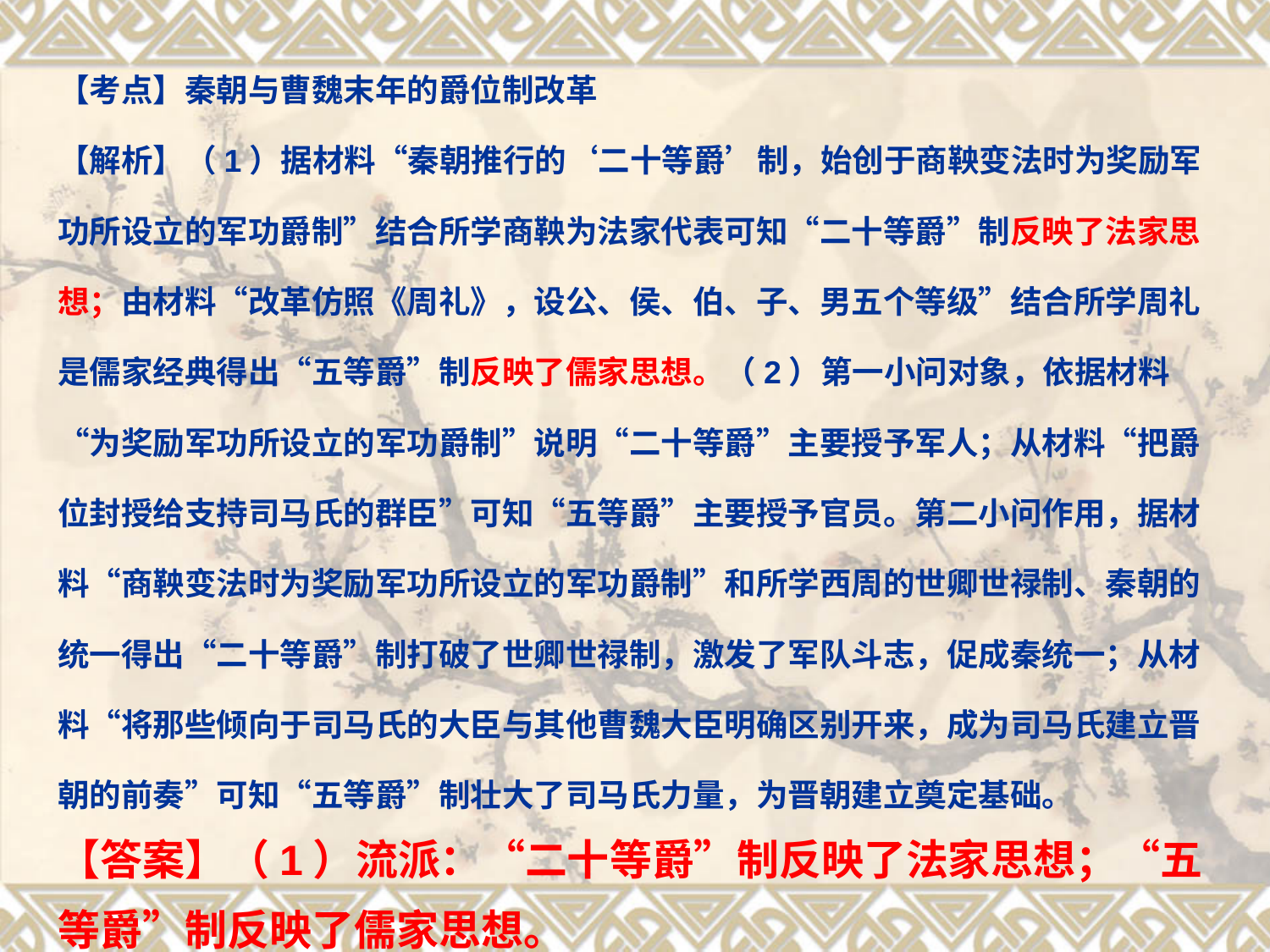

【考点】秦朝与曹魏末年的爵位制改革
【解析】（1）据材料“秦朝推行的‘二十等爵’制，始创于商鞅变法时为奖励军功所设立的军功爵制”结合所学商鞅为法家代表可知“二十等爵”制反映了法家思想；由材料“改革仿照《周礼》，设公、侯、伯、子、男五个等级”结合所学周礼是儒家经典得出“五等爵”制反映了儒家思想。（2）第一小问对象，依据材料“为奖励军功所设立的军功爵制”说明“二十等爵”主要授予军人；从材料“把爵位封授给支持司马氏的群臣”可知“五等爵”主要授予官员。第二小问作用，据材料“商鞅变法时为奖励军功所设立的军功爵制”和所学西周的世卿世禄制、秦朝的统一得出“二十等爵”制打破了世卿世禄制，激发了军队斗志，促成秦统一；从材料“将那些倾向于司马氏的大臣与其他曹魏大臣明确区别开来，成为司马氏建立晋朝的前奏”可知“五等爵”制壮大了司马氏力量，为晋朝建立奠定基础。
【答案】（1）流派：“二十等爵”制反映了法家思想；“五等爵”制反映了儒家思想。